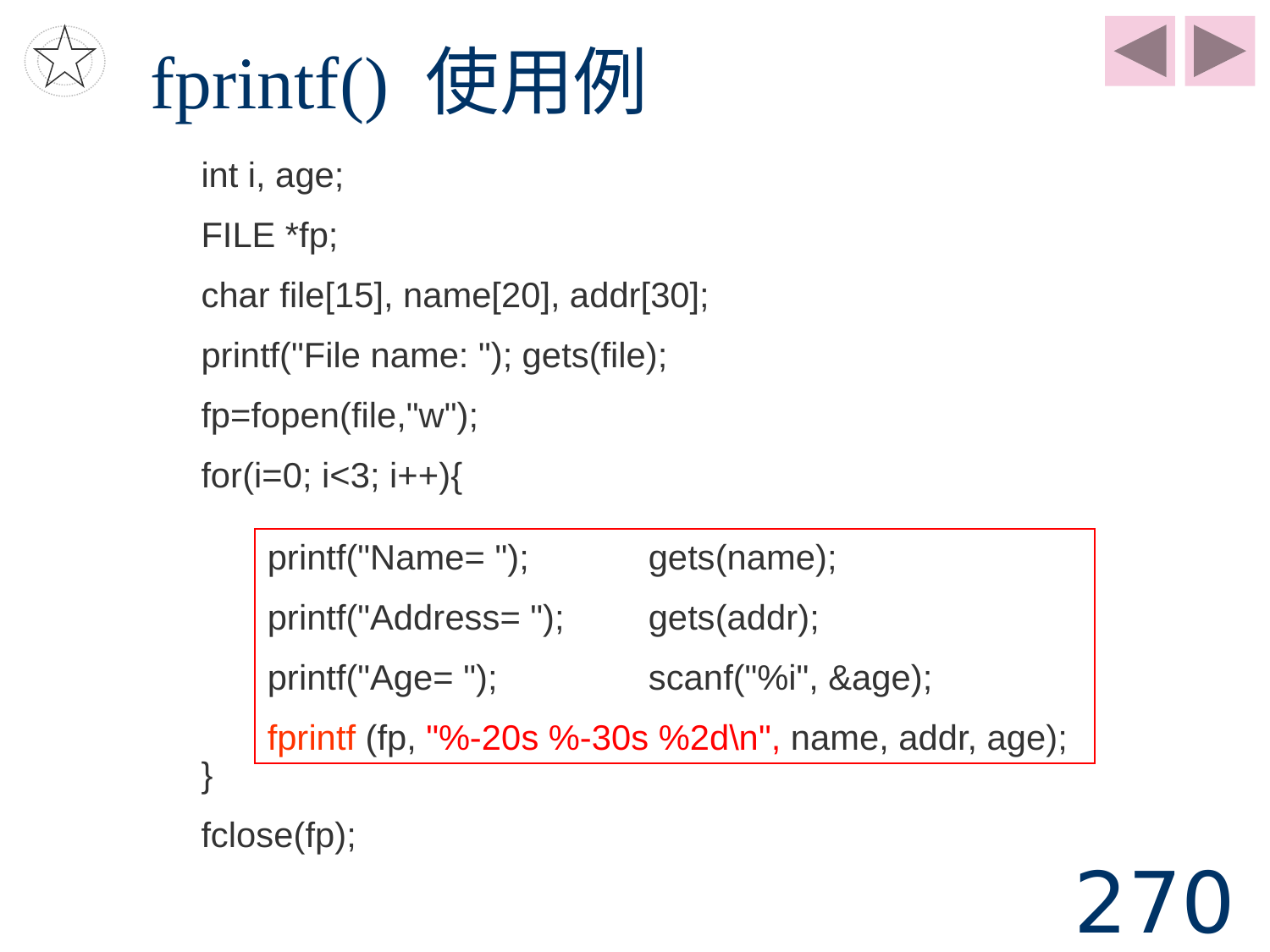

# fprintf() 使用例

int i, age;
FILE *fp;
char file[15], name[20], addr[30];
printf("File name: "); gets(file);
fp=fopen(file,"w");
for(i=0; i<3; i++){

}
fclose(fp);
printf("Name= ");	gets(name);
printf("Address= ");	gets(addr);
printf("Age= ");		scanf("%i", &age);
fprintf (fp, "%-20s %-30s %2d\n", name, addr, age);
270